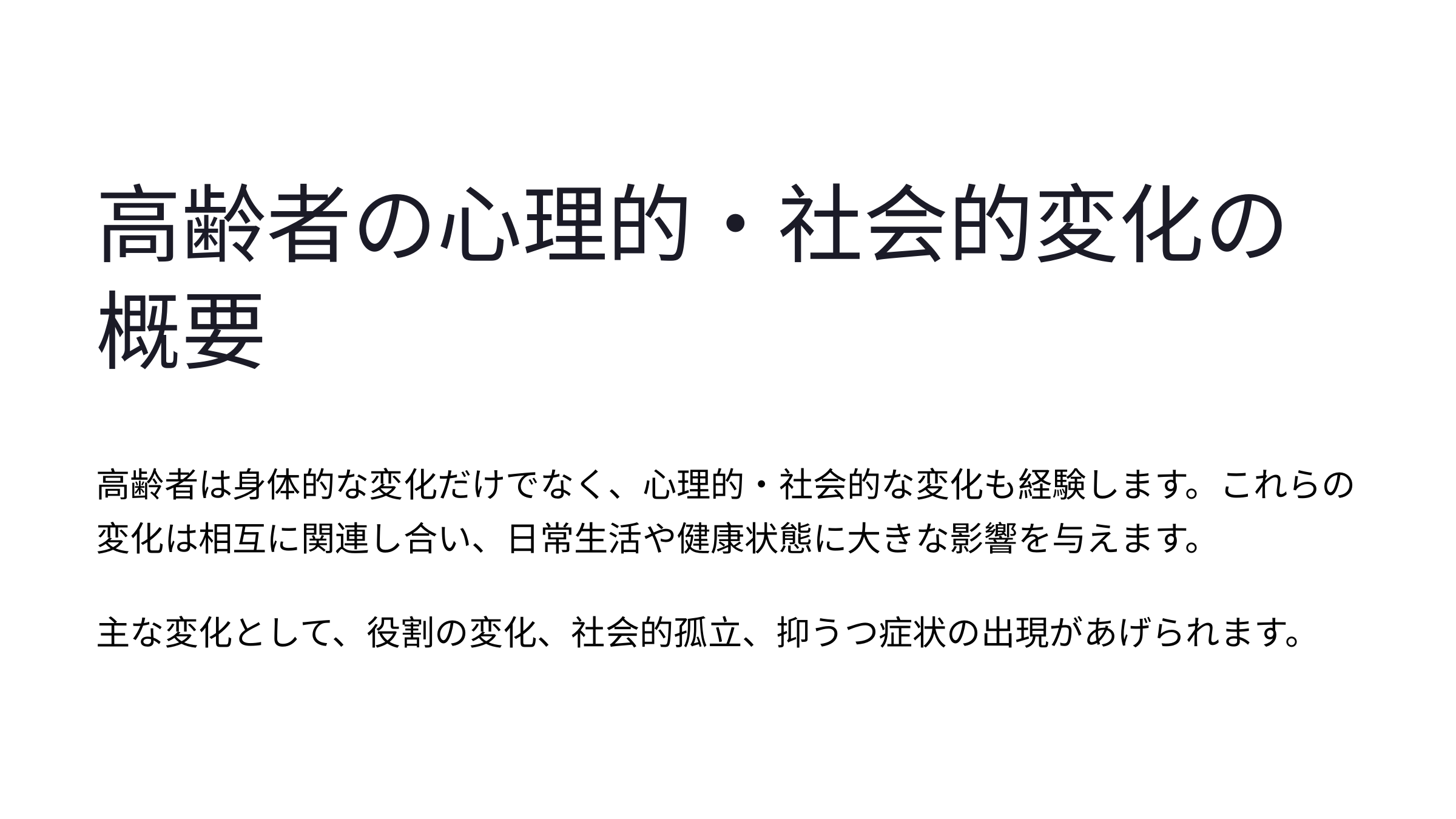

高齢者の心理的・社会的変化の概要
高齢者は身体的な変化だけでなく、心理的・社会的な変化も経験します。これらの変化は相互に関連し合い、日常生活や健康状態に大きな影響を与えます。
主な変化として、役割の変化、社会的孤立、抑うつ症状の出現があげられます。